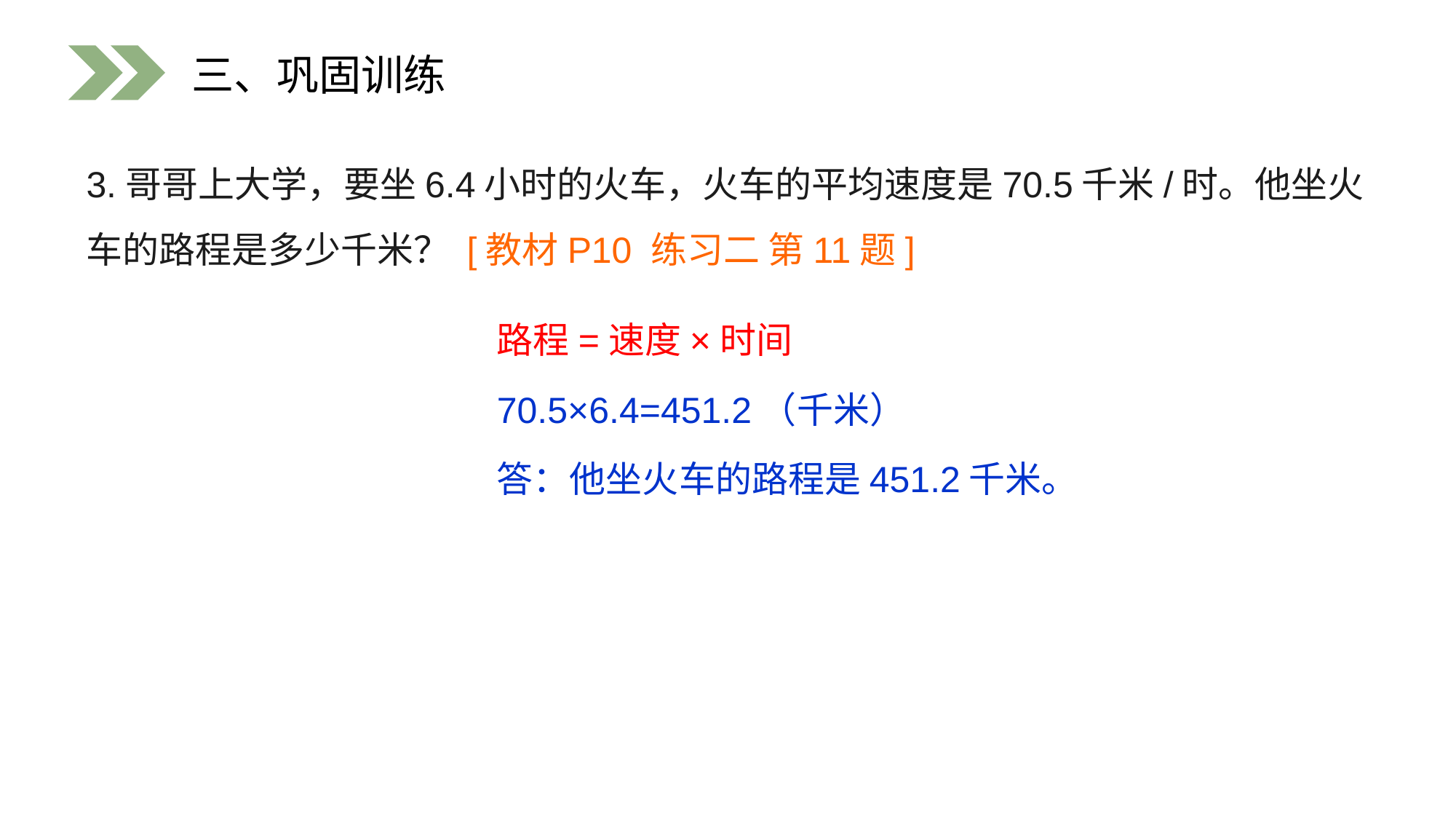

三、巩固训练
3.哥哥上大学，要坐6.4小时的火车，火车的平均速度是70.5千米/时。他坐火车的路程是多少千米？ [教材P10 练习二 第11题]
路程=速度×时间
70.5×6.4=451.2（千米）
答：他坐火车的路程是451.2千米。